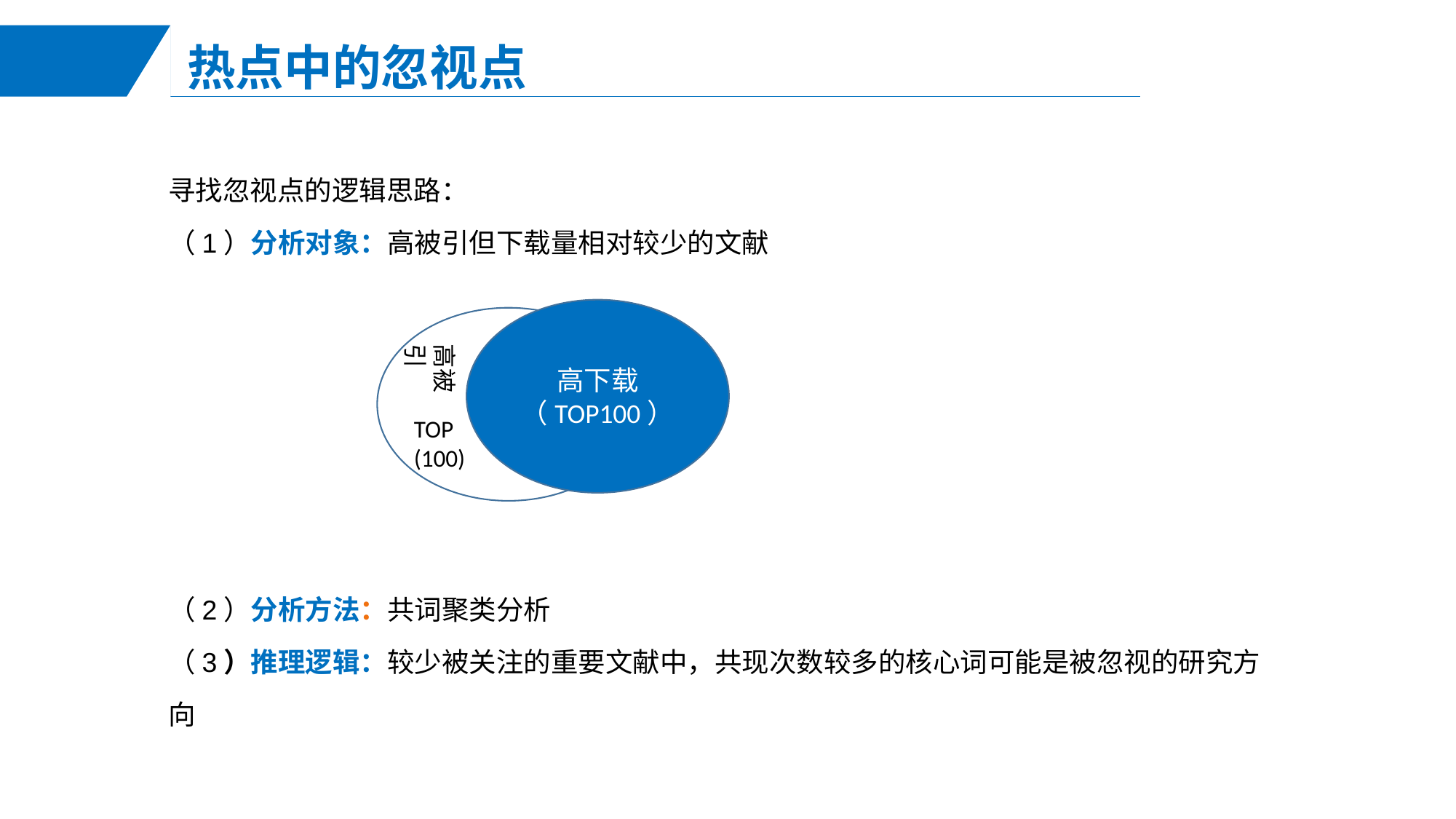

热点中的忽视点

寻找忽视点的逻辑思路：
（1）分析对象：高被引但下载量相对较少的文献

（2）分析方法：共词聚类分析
（3）推理逻辑：较少被关注的重要文献中，共现次数较多的核心词可能是被忽视的研究方向
高下载（TOP100）

高被引
TOP
(100)